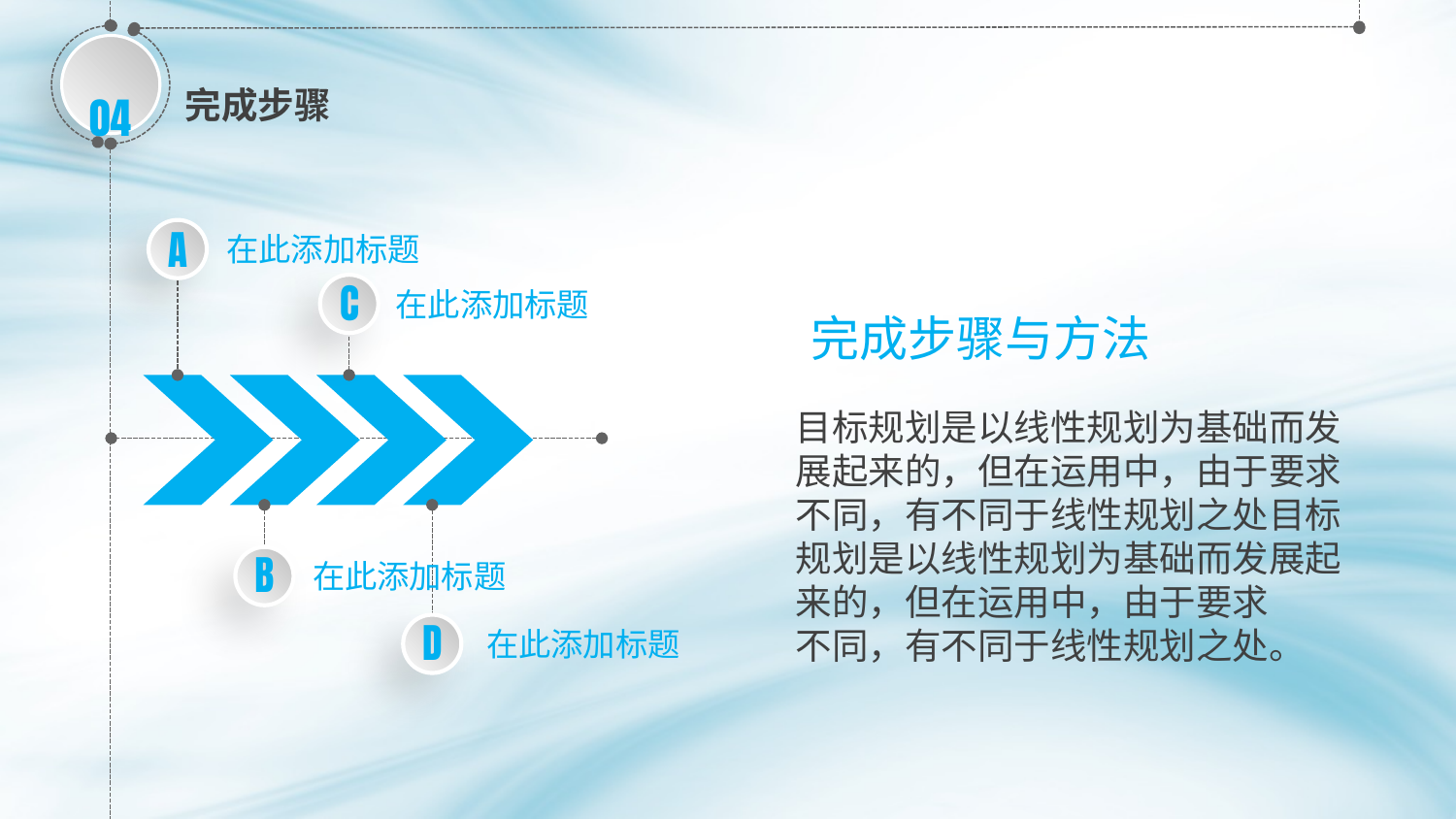

04
完成步骤
A

在此添加标题
C

在此添加标题
完成步骤与方法

目标规划是以线性规划为基础而发
展起来的，但在运用中，由于要求
不同，有不同于线性规划之处目标
规划是以线性规划为基础而发展起
来的，但在运用中，由于要求
不同，有不同于线性规划之处。
B

在此添加标题
D

在此添加标题
延时符